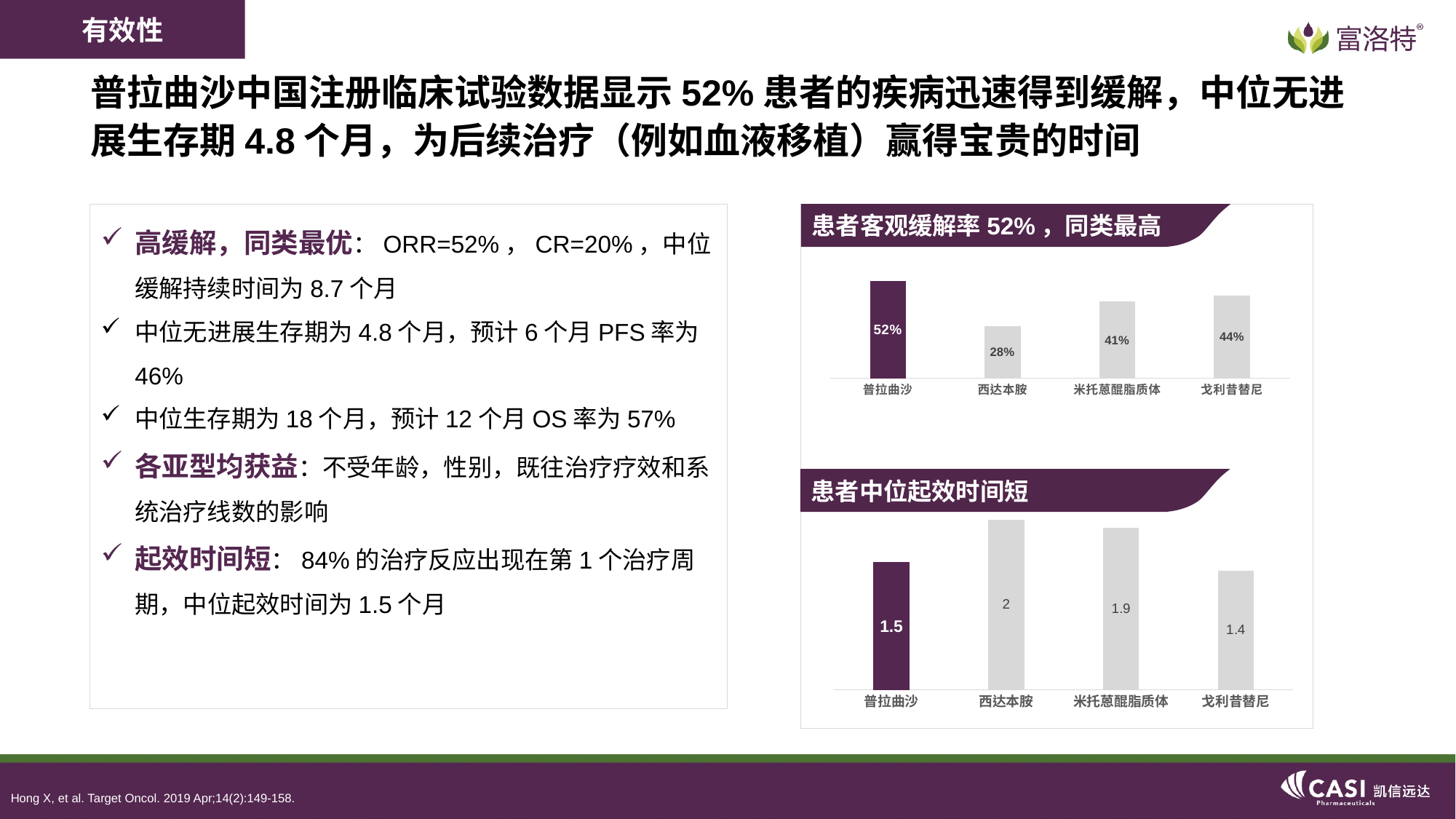

有效性
# 普拉曲沙中国注册临床试验数据显示52%患者的疾病迅速得到缓解，中位无进展生存期4.8个月，为后续治疗（例如血液移植）赢得宝贵的时间
高缓解，同类最优：ORR=52%，CR=20%，中位缓解持续时间为8.7个月
中位无进展生存期为4.8个月，预计6个月PFS率为46%
中位生存期为18个月，预计12个月OS率为57%
各亚型均获益：不受年龄，性别，既往治疗疗效和系统治疗线数的影响
起效时间短：84%的治疗反应出现在第1个治疗周期，中位起效时间为1.5个月

患者客观缓解率52%，同类最高

### Chart

| Category | ORR |
|---|---|
| 普拉曲沙 | 0.52 |
| 西达本胺 | 0.28 |
| 米托蒽醌脂质体 | 0.41 |
| 戈利昔替尼 | 0.443 |
患者中位起效时间短

### Chart

| Category | 中位TTR |
|---|---|
| 普拉曲沙 | 1.5 |
| 西达本胺 | 2.0 |
| 米托蒽醌脂质体 | 1.9 |
| 戈利昔替尼 | 1.4 |
Hong X, et al. Target Oncol. 2019 Apr;14(2):149-158.